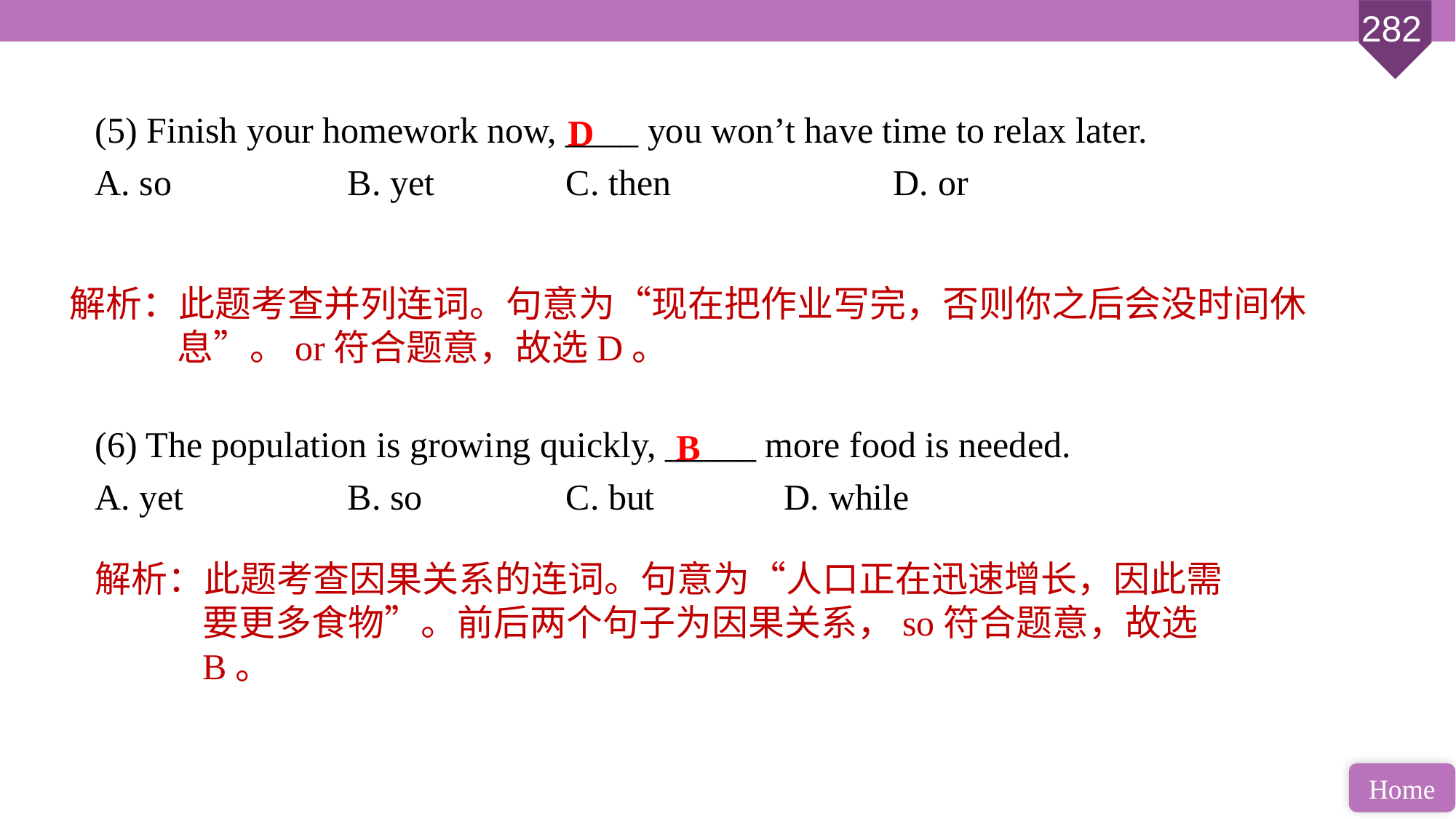

(5) Finish your homework now, ____ you won’t have time to relax later.
A. so 		B. yet 		C. then 		D. or

(6) The population is growing quickly, _____ more food is needed.
A. yet 		B. so 		C. but 		D. while
D
解析：此题考查并列连词。句意为“现在把作业写完，否则你之后会没时间休息”。or符合题意，故选D。
B
解析：此题考查因果关系的连词。句意为“人口正在迅速增长，因此需要更多食物”。前后两个句子为因果关系，so符合题意，故选B。